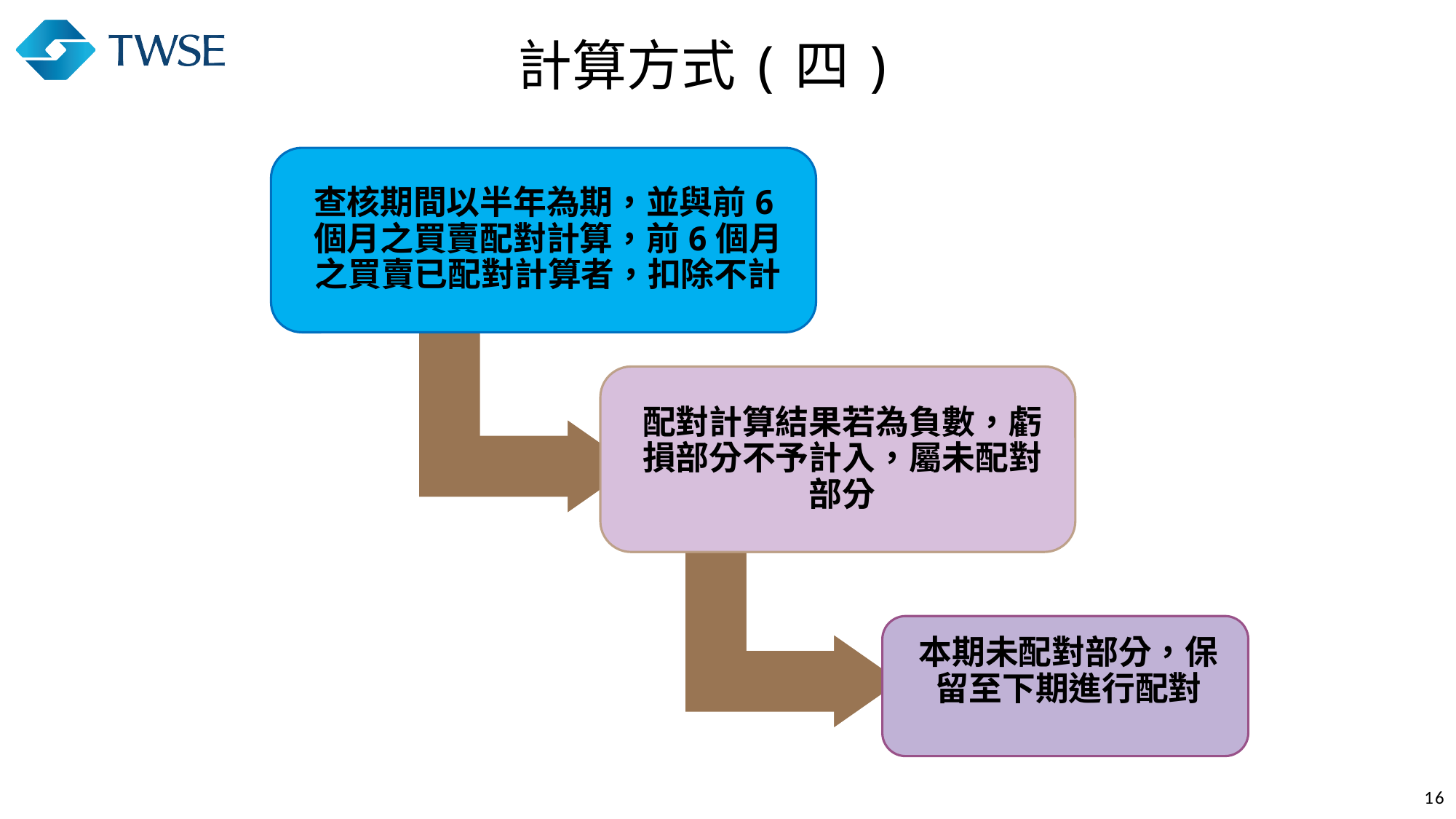

#
計算方式(四)
查核期間以半年為期，並與前6個月之買賣配對計算，前6個月之買賣已配對計算者，扣除不計
配對計算結果若為負數，虧損部分不予計入，屬未配對部分
本期未配對部分，保留至下期進行配對
16